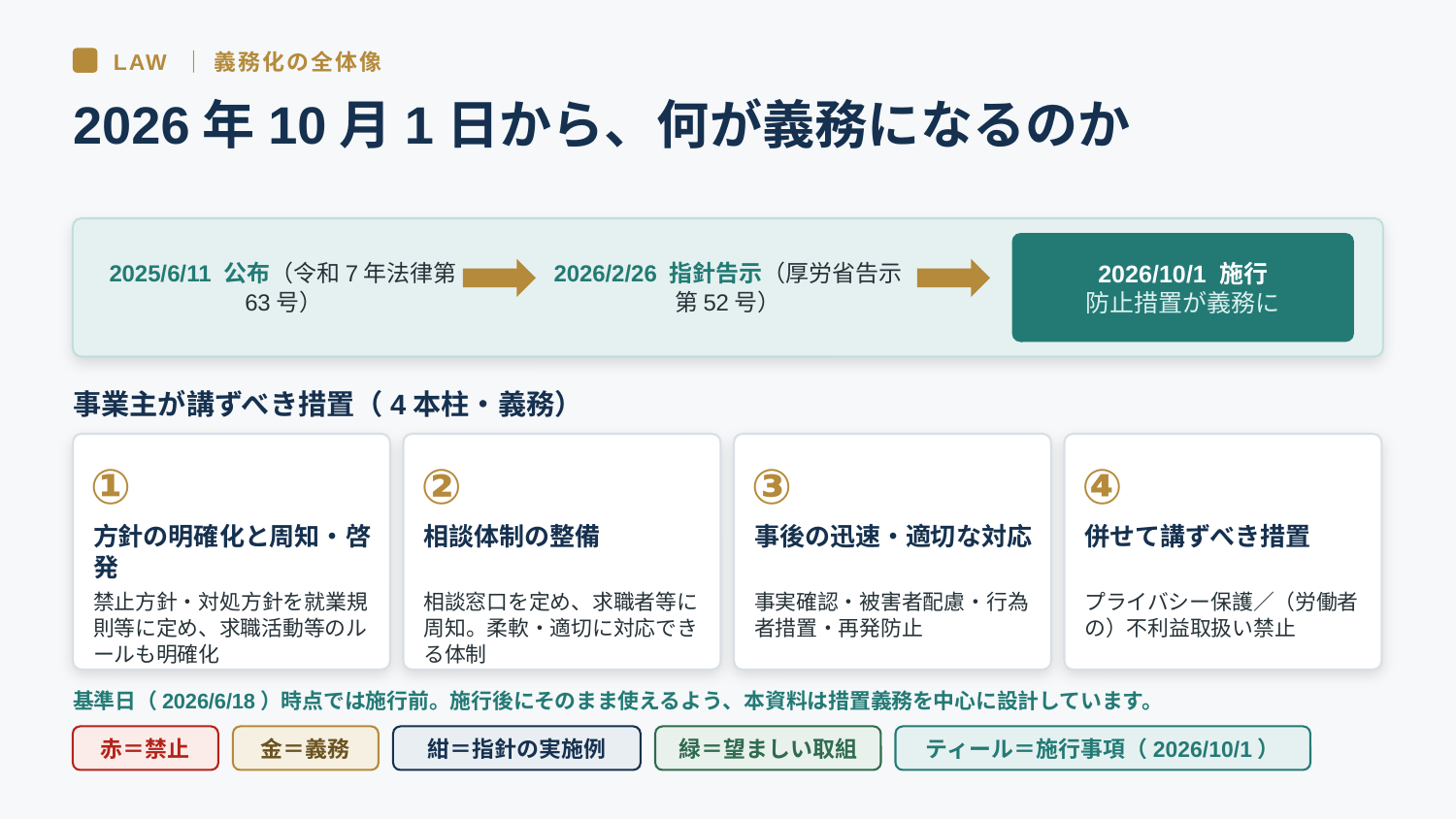

LAW ｜ 義務化の全体像

2026年10月1日から、何が義務になるのか

2026/10/1 施行
防止措置が義務に
2025/6/11 公布（令和7年法律第63号）
2026/2/26 指針告示（厚労省告示第52号）

事業主が講ずべき措置（4本柱・義務）

①
②
③
④
方針の明確化と周知・啓発
相談体制の整備
事後の迅速・適切な対応
併せて講ずべき措置
禁止方針・対処方針を就業規則等に定め、求職活動等のルールも明確化
相談窓口を定め、求職者等に周知。柔軟・適切に対応できる体制
事実確認・被害者配慮・行為者措置・再発防止
プライバシー保護／（労働者の）不利益取扱い禁止
基準日（2026/6/18）時点では施行前。施行後にそのまま使えるよう、本資料は措置義務を中心に設計しています。

赤＝禁止

金＝義務

紺＝指針の実施例

緑＝望ましい取組

ティール＝施行事項（2026/10/1）